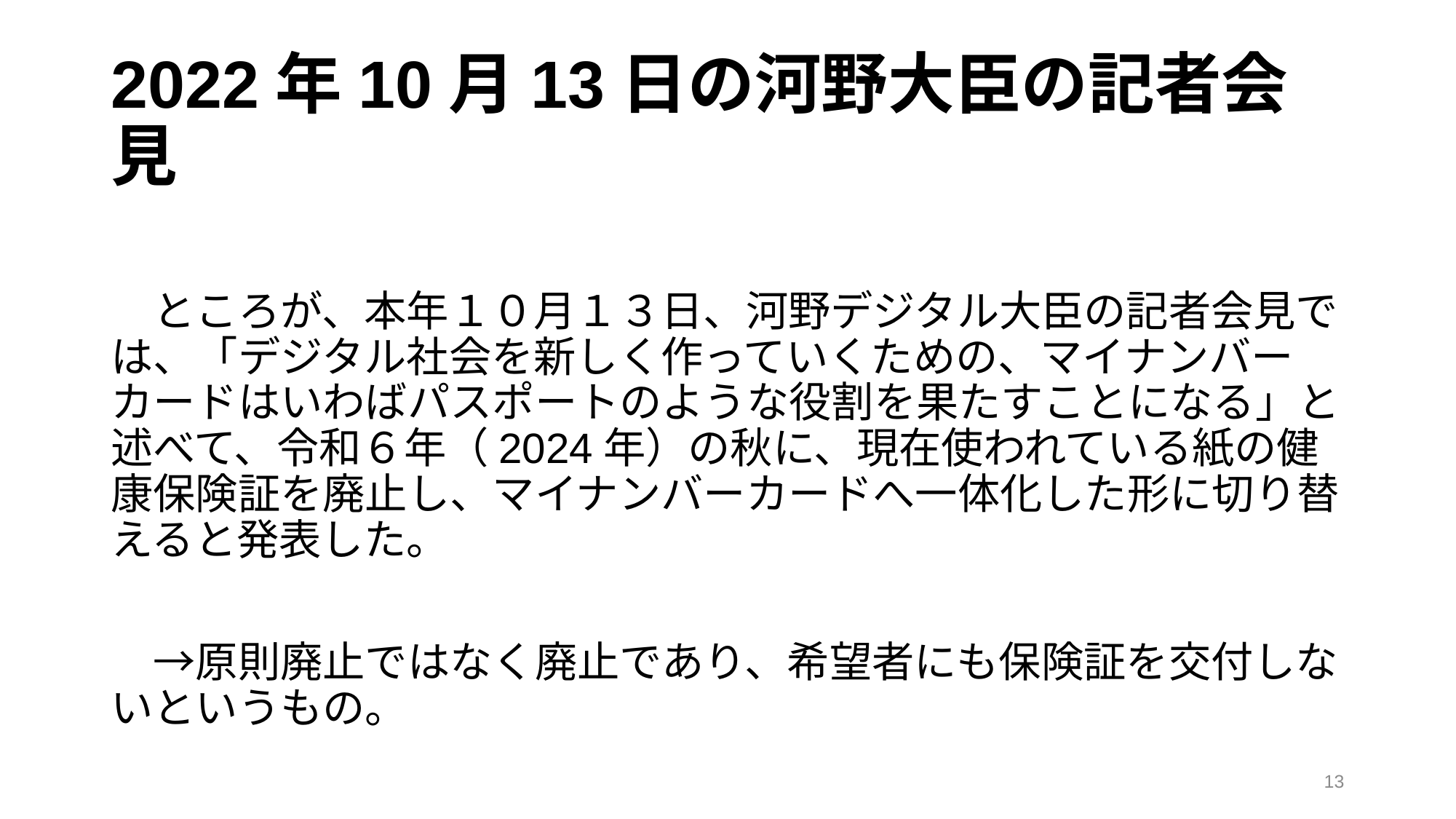

# 2022年10月13日の河野大臣の記者会見

　ところが、本年１０月１３日、河野デジタル大臣の記者会見では、「デジタル社会を新しく作っていくための、マイナンバーカードはいわばパスポートのような役割を果たすことになる」と述べて、令和６年（2024年）の秋に、現在使われている紙の健康保険証を廃止し、マイナンバーカードへ一体化した形に切り替えると発表した。

　→原則廃止ではなく廃止であり、希望者にも保険証を交付しないというもの。
13